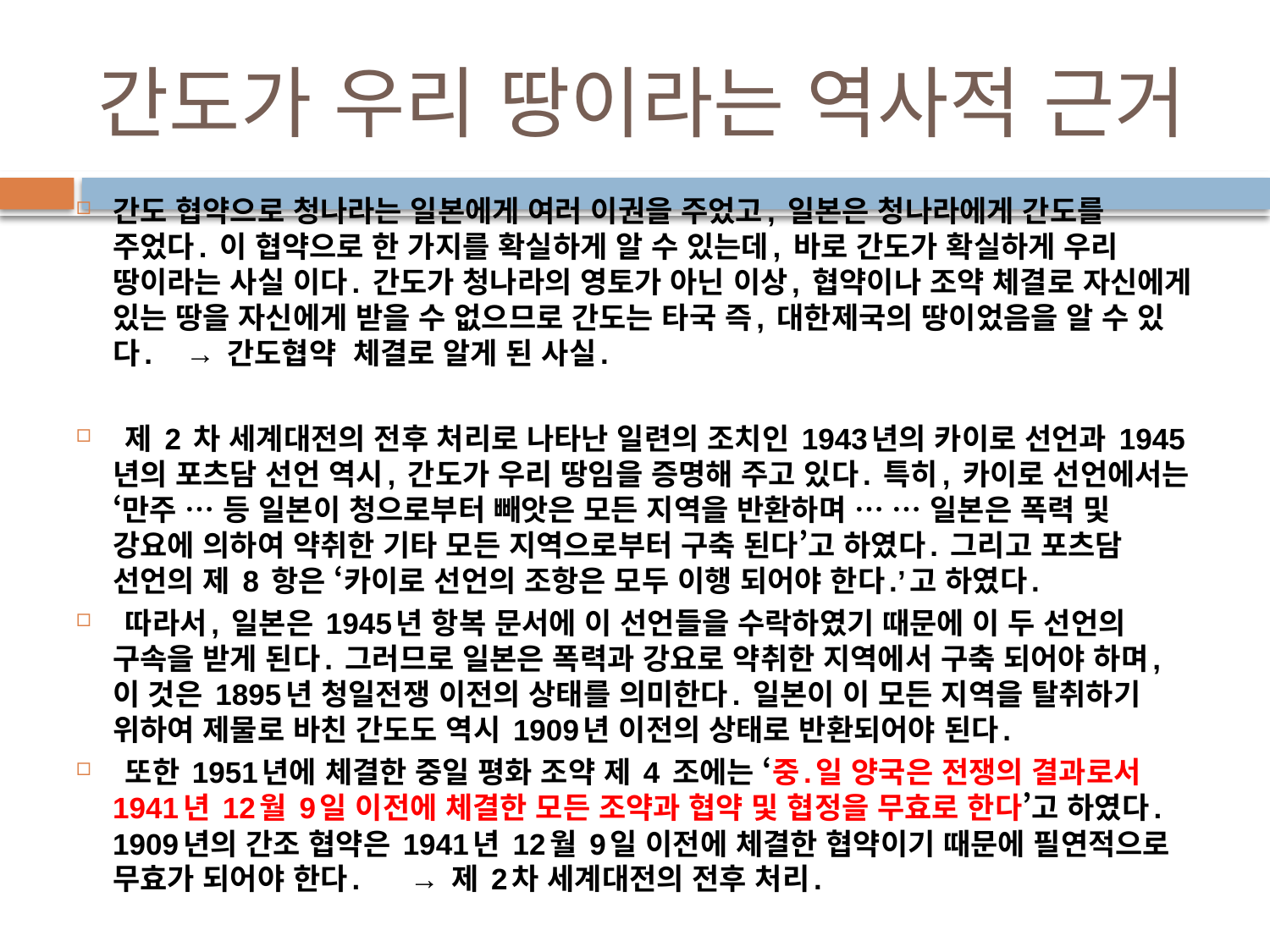

# 간도가 우리 땅이라는 역사적 근거
간도 협약으로 청나라는 일본에게 여러 이권을 주었고, 일본은 청나라에게 간도를 주었다. 이 협약으로 한 가지를 확실하게 알 수 있는데, 바로 간도가 확실하게 우리 땅이라는 사실 이다. 간도가 청나라의 영토가 아닌 이상, 협약이나 조약 체결로 자신에게 있는 땅을 자신에게 받을 수 없으므로 간도는 타국 즉, 대한제국의 땅이었음을 알 수 있다.    → 간도협약  체결로 알게 된 사실.

 제 2 차 세계대전의 전후 처리로 나타난 일련의 조치인 1943년의 카이로 선언과 1945년의 포츠담 선언 역시, 간도가 우리 땅임을 증명해 주고 있다. 특히, 카이로 선언에서는 ‘만주 … 등 일본이 청으로부터 빼앗은 모든 지역을 반환하며 … … 일본은 폭력 및 강요에 의하여 약취한 기타 모든 지역으로부터 구축 된다’고 하였다. 그리고 포츠담 선언의 제 8 항은 ‘카이로 선언의 조항은 모두 이행 되어야 한다.’고 하였다.
 따라서, 일본은 1945년 항복 문서에 이 선언들을 수락하였기 때문에 이 두 선언의 구속을 받게 된다. 그러므로 일본은 폭력과 강요로 약취한 지역에서 구축 되어야 하며, 이 것은 1895년 청일전쟁 이전의 상태를 의미한다. 일본이 이 모든 지역을 탈취하기 위하여 제물로 바친 간도도 역시 1909년 이전의 상태로 반환되어야 된다.
 또한 1951년에 체결한 중일 평화 조약 제 4 조에는 ‘중.일 양국은 전쟁의 결과로서 1941년 12월 9일 이전에 체결한 모든 조약과 협약 및 협정을 무효로 한다’고 하였다. 1909년의 간조 협약은 1941년 12월 9일 이전에 체결한 협약이기 때문에 필연적으로 무효가 되어야 한다.      → 제 2차 세계대전의 전후 처리.